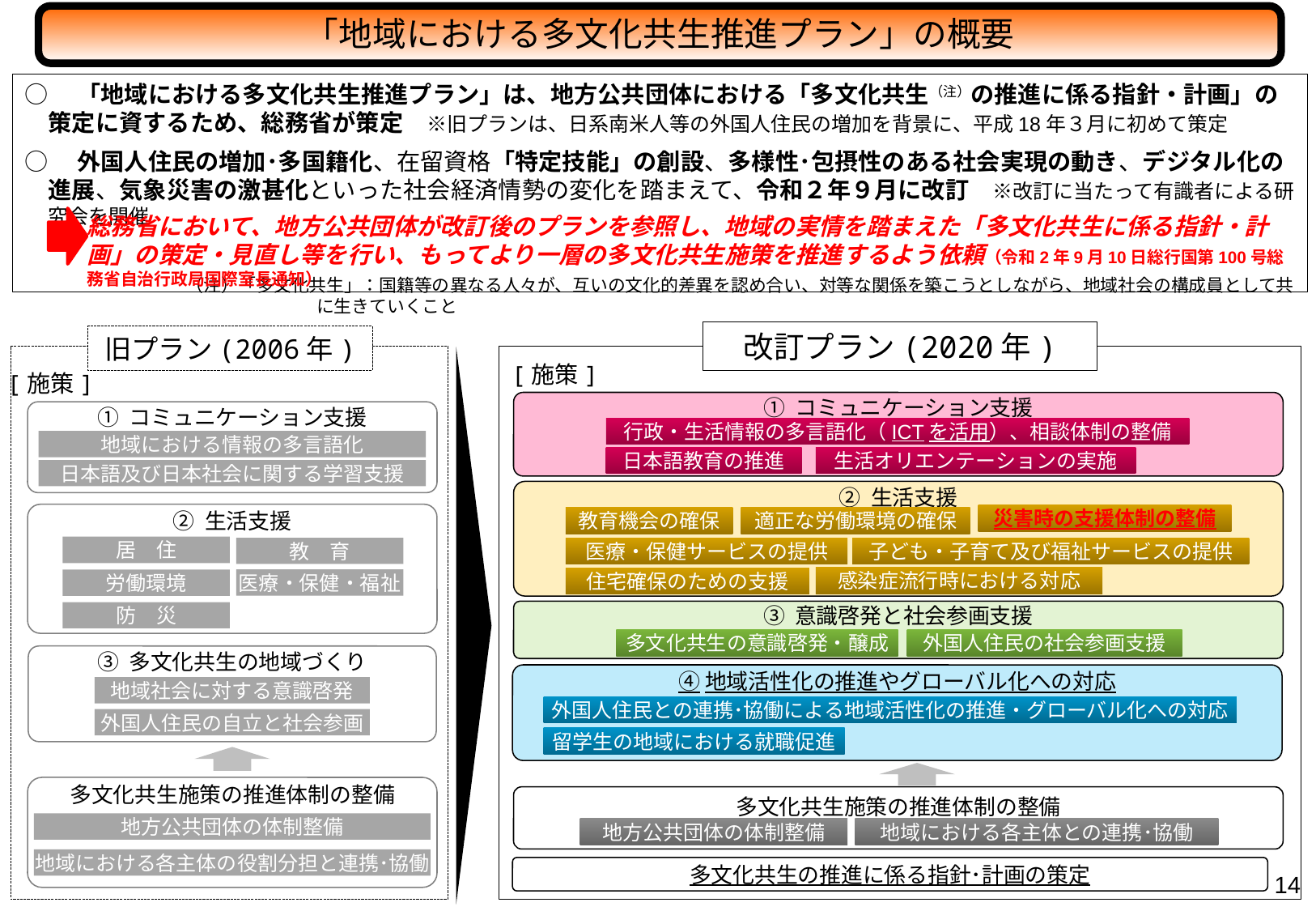

「地域における多文化共生推進プラン」の概要
○　「地域における多文化共生推進プラン」は、地方公共団体における「多文化共生（注）の推進に係る指針・計画」の策定に資するため、総務省が策定　※旧プランは、日系南米人等の外国人住民の増加を背景に、平成18年３月に初めて策定
○　外国人住民の増加･多国籍化、在留資格「特定技能」の創設、多様性･包摂性のある社会実現の動き、デジタル化の進展、気象災害の激甚化といった社会経済情勢の変化を踏まえて、令和２年９月に改訂　※改訂に当たって有識者による研究会を開催

総務省において、地方公共団体が改訂後のプランを参照し、地域の実情を踏まえた「多文化共生に係る指針・計画」の策定・見直し等を行い、もってより一層の多文化共生施策を推進するよう依頼（令和2年9月10日総行国第100号総務省自治行政局国際室長通知）

（注）「多文化共生」：国籍等の異なる人々が、互いの文化的差異を認め合い、対等な関係を築こうとしながら、地域社会の構成員として共に生きていくこと
改訂プラン(2020年)
旧プラン(2006年)

[施策]
[施策]
① コミュニケーション支援
① コミュニケーション支援
行政・生活情報の多言語化（ICTを活用）、相談体制の整備
地域における情報の多言語化
日本語教育の推進
生活オリエンテーションの実施
日本語及び日本社会に関する学習支援
② 生活支援
② 生活支援
災害時の支援体制の整備
教育機会の確保
適正な労働環境の確保
居　住
教　育
医療・保健サービスの提供
子ども・子育て及び福祉サービスの提供
感染症流行時における対応
住宅確保のための支援
医療・保健・福祉
労働環境
③ 意識啓発と社会参画支援
防　災

多文化共生の意識啓発・醸成
外国人住民の社会参画支援
③ 多文化共生の地域づくり
➃地域活性化の推進やグローバル化への対応
地域社会に対する意識啓発
外国人住民との連携･協働による地域活性化の推進・グローバル化への対応
外国人住民の自立と社会参画
留学生の地域における就職促進

多文化共生施策の推進体制の整備
多文化共生施策の推進体制の整備
地方公共団体の体制整備
地方公共団体の体制整備
地域における各主体との連携･協働
地域における各主体の役割分担と連携･協働
多文化共生の推進に係る指針･計画の策定
14